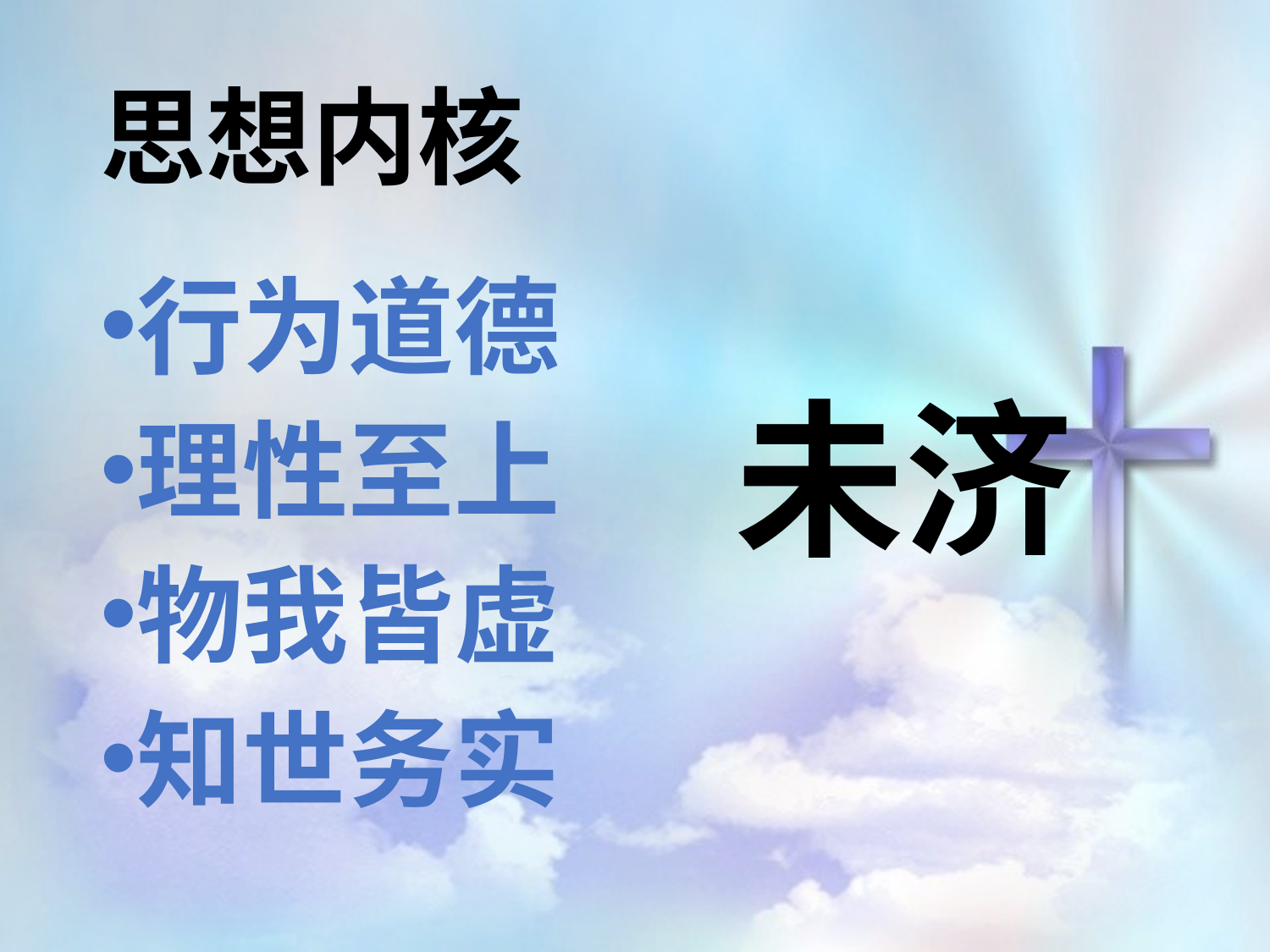

# 思想内核
行为道德
理性至上
物我皆虚
知世务实

未济